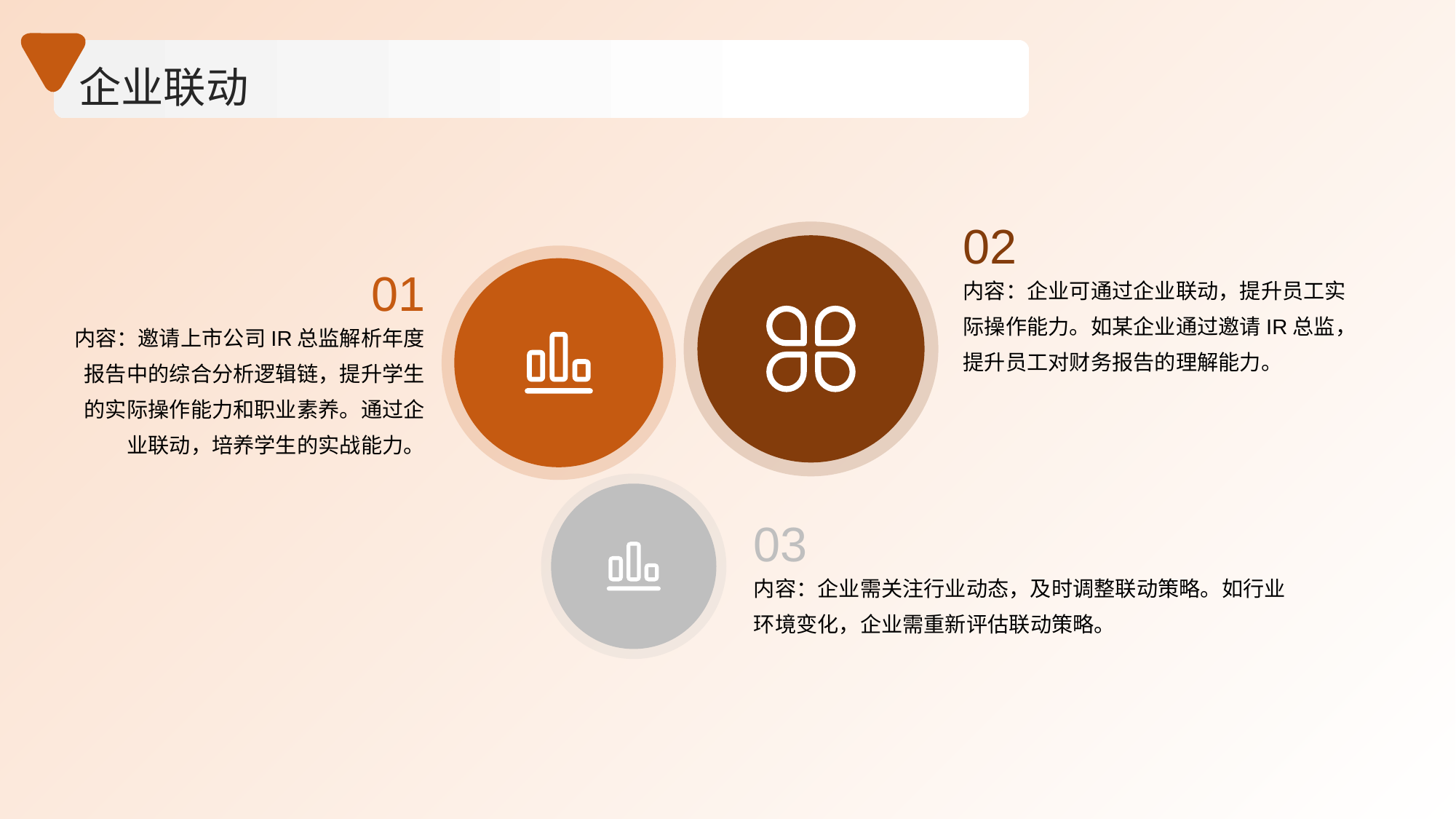

企业联动
02

01

内容：企业可通过企业联动，提升员工实际操作能力。如某企业通过邀请IR总监，提升员工对财务报告的理解能力。
内容：邀请上市公司IR总监解析年度报告中的综合分析逻辑链，提升学生的实际操作能力和职业素养。通过企业联动，培养学生的实战能力。

03

内容：企业需关注行业动态，及时调整联动策略。如行业环境变化，企业需重新评估联动策略。